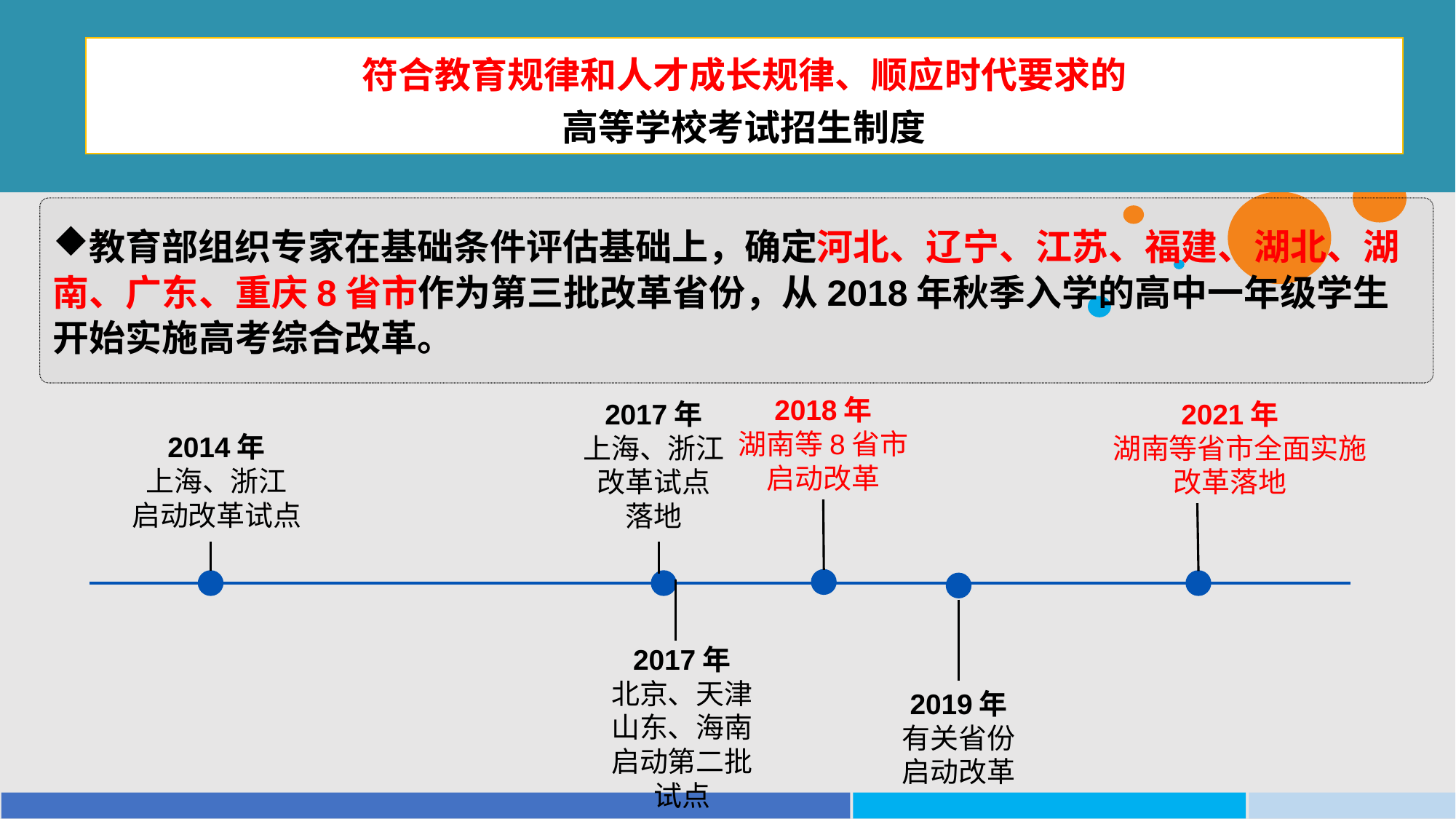

符合教育规律和人才成长规律、顺应时代要求的
高等学校考试招生制度
教育部组织专家在基础条件评估基础上，确定河北、辽宁、江苏、福建、湖北、湖南、广东、重庆8省市作为第三批改革省份，从2018年秋季入学的高中一年级学生开始实施高考综合改革。
2018年
湖南等8省市
启动改革
2017年
上海、浙江
改革试点
落地
2021年
  湖南等省市全面实施
改革落地
2014年
上海、浙江
启动改革试点

2017年
北京、天津
山东、海南
启动第二批
试点
2019年
有关省份
启动改革